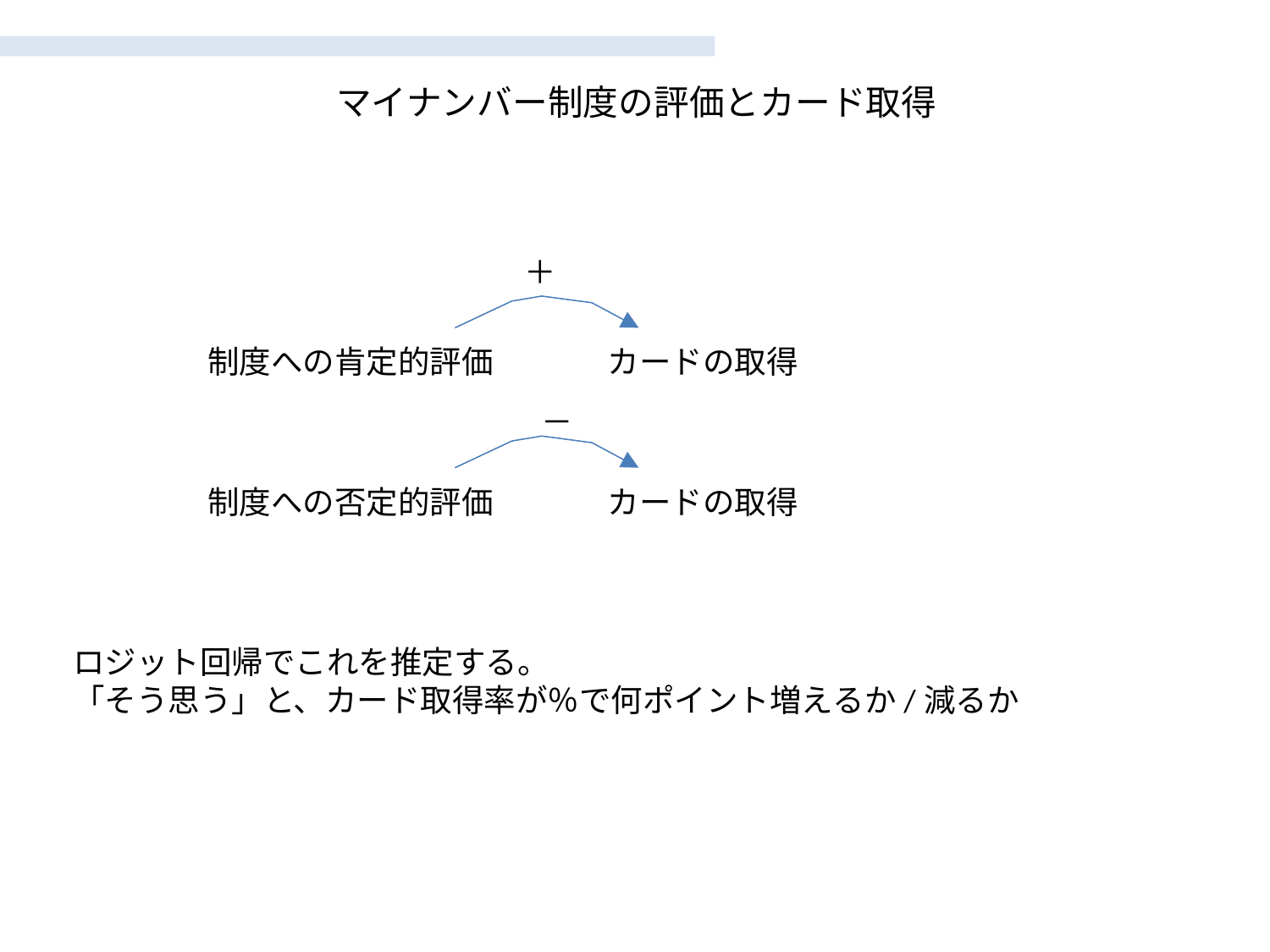

# マイナンバー制度の評価とカード取得

　＋

制度への肯定的評価
カードの取得
　　－

制度への否定的評価
カードの取得
ロジット回帰でこれを推定する。
「そう思う」と、カード取得率が％で何ポイント増えるか/減るか